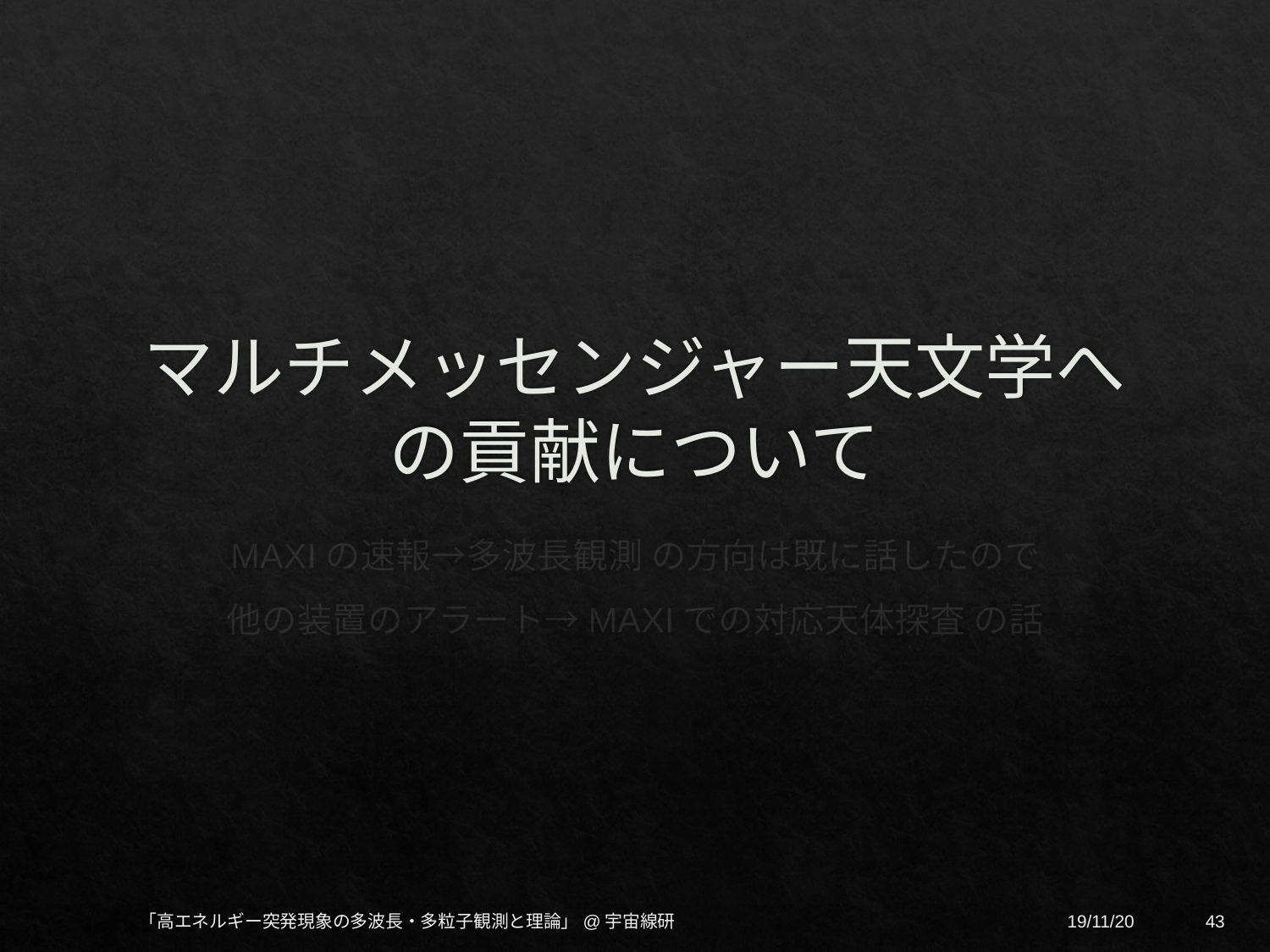

# マルチメッセンジャー天文学への貢献について
MAXIの速報→多波長観測 の方向は既に話したので
他の装置のアラート→MAXIでの対応天体探査 の話
19/11/20
43
「高エネルギー突発現象の多波長・多粒子観測と理論」@宇宙線研